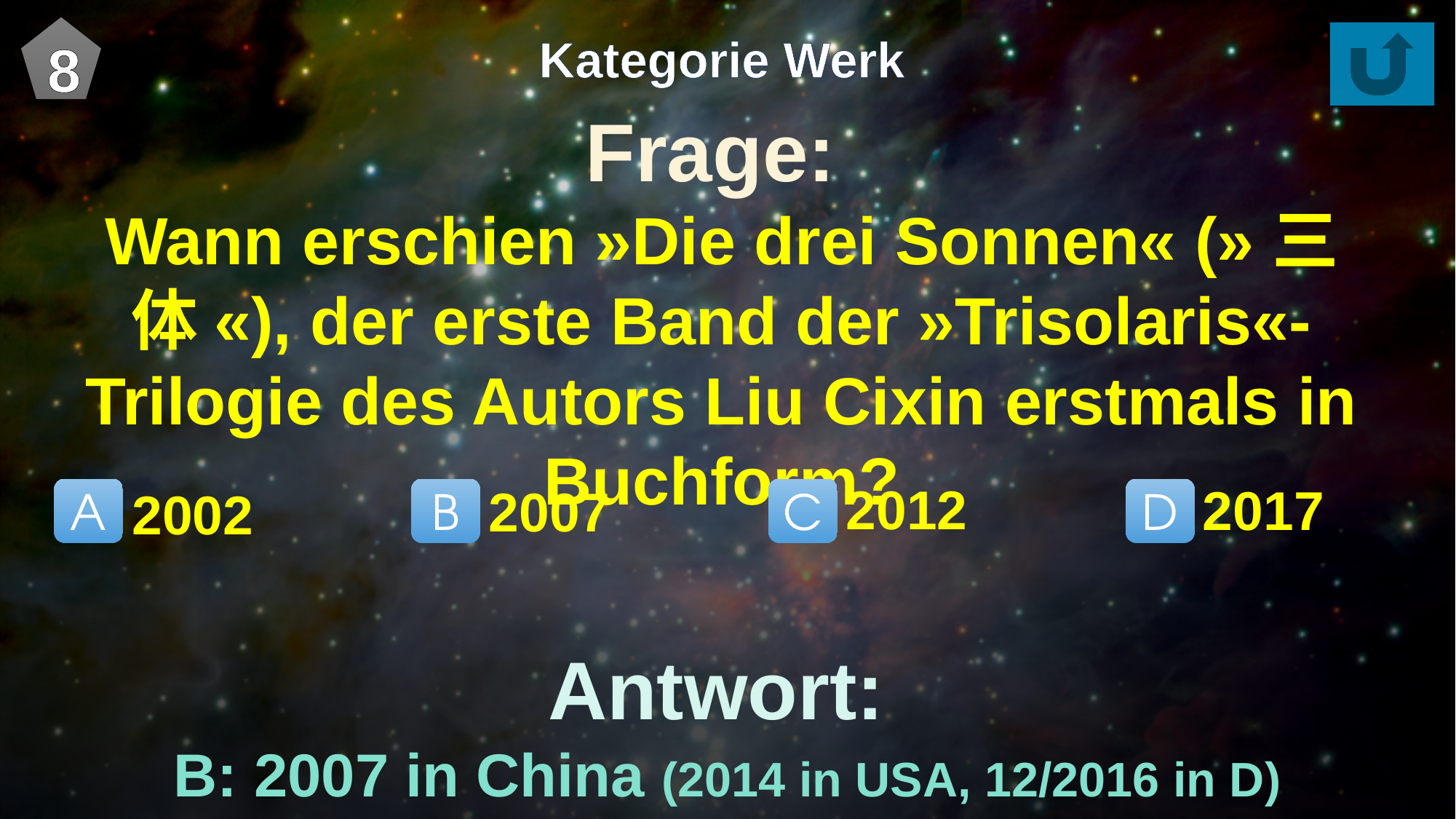

8
Kategorie Werk

Frage:
Wann erschien »Die drei Sonnen« (»三体«), der erste Band der »Trisolaris«-Trilogie des Autors Liu Cixin erstmals in Buchform?
2012
2017
2007
2002
A
B
C
D
Antwort:
B: 2007 in China (2014 in USA, 12/2016 in D)